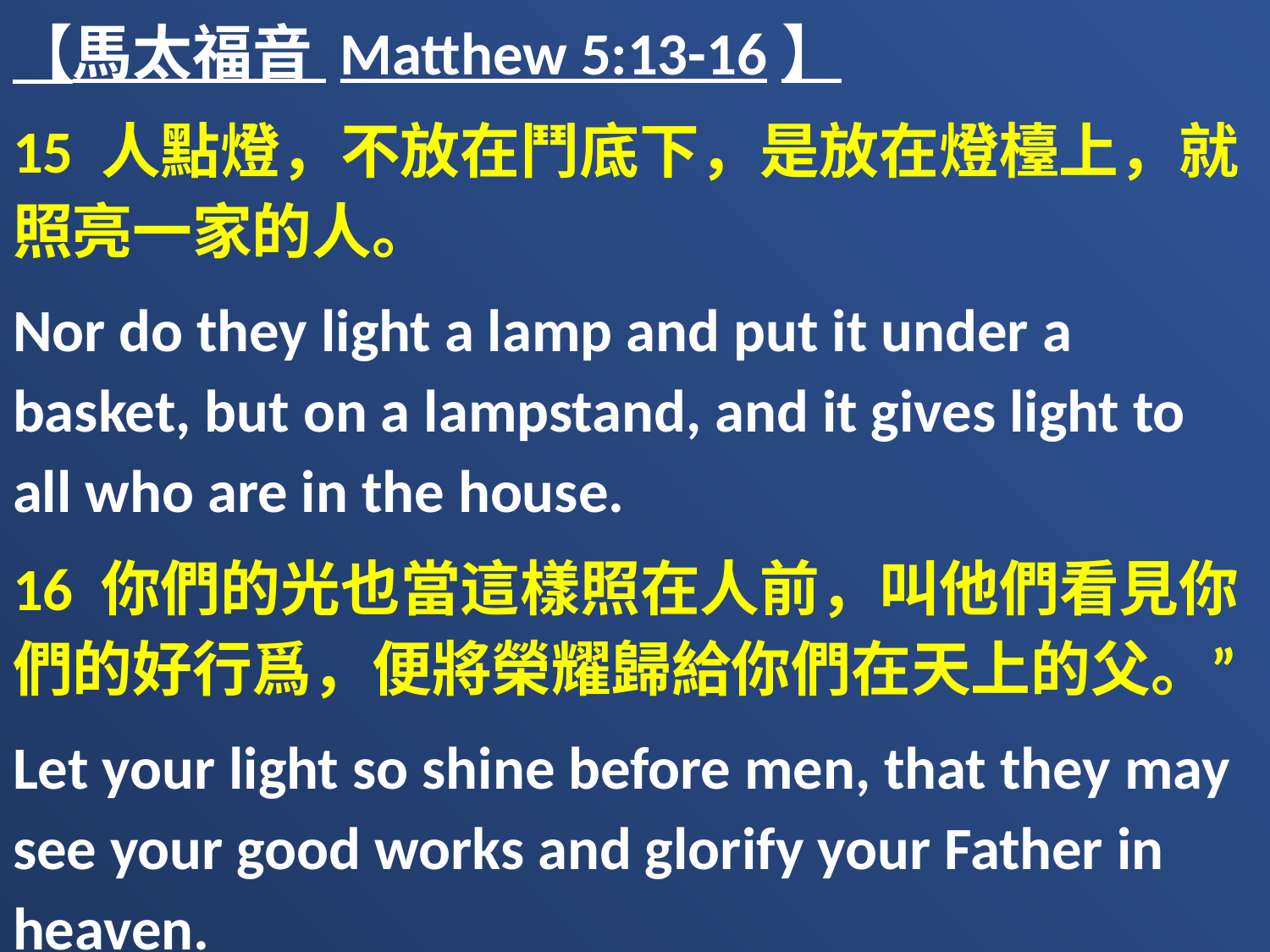

【馬太福音 Matthew 5:13-16】
15 人點燈，不放在鬥底下，是放在燈檯上，就照亮一家的人。
Nor do they light a lamp and put it under a basket, but on a lampstand, and it gives light to all who are in the house.
16 你們的光也當這樣照在人前，叫他們看見你們的好行爲，便將榮耀歸給你們在天上的父。”
Let your light so shine before men, that they may see your good works and glorify your Father in heaven.